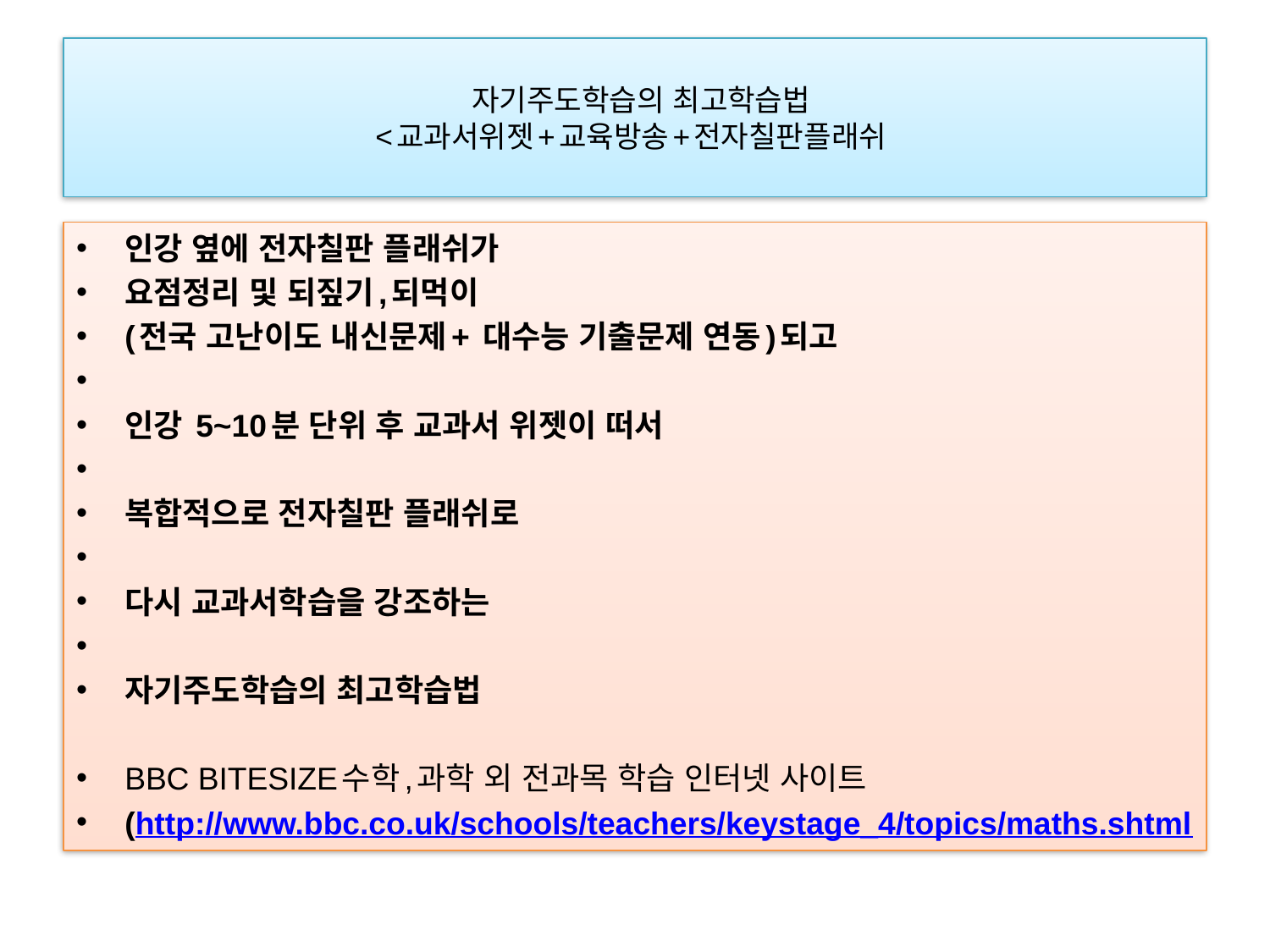

# 자기주도학습의 최고학습법 <교과서위젯+교육방송+전자칠판플래쉬
인강 옆에 전자칠판 플래쉬가
요점정리 및 되짚기,되먹이
(전국 고난이도 내신문제+ 대수능 기출문제 연동)되고

인강 5~10분 단위 후 교과서 위젯이 떠서

복합적으로 전자칠판 플래쉬로

다시 교과서학습을 강조하는

자기주도학습의 최고학습법

BBC BITESIZE수학,과학 외 전과목 학습 인터넷 사이트
(http://www.bbc.co.uk/schools/teachers/keystage_4/topics/maths.shtml